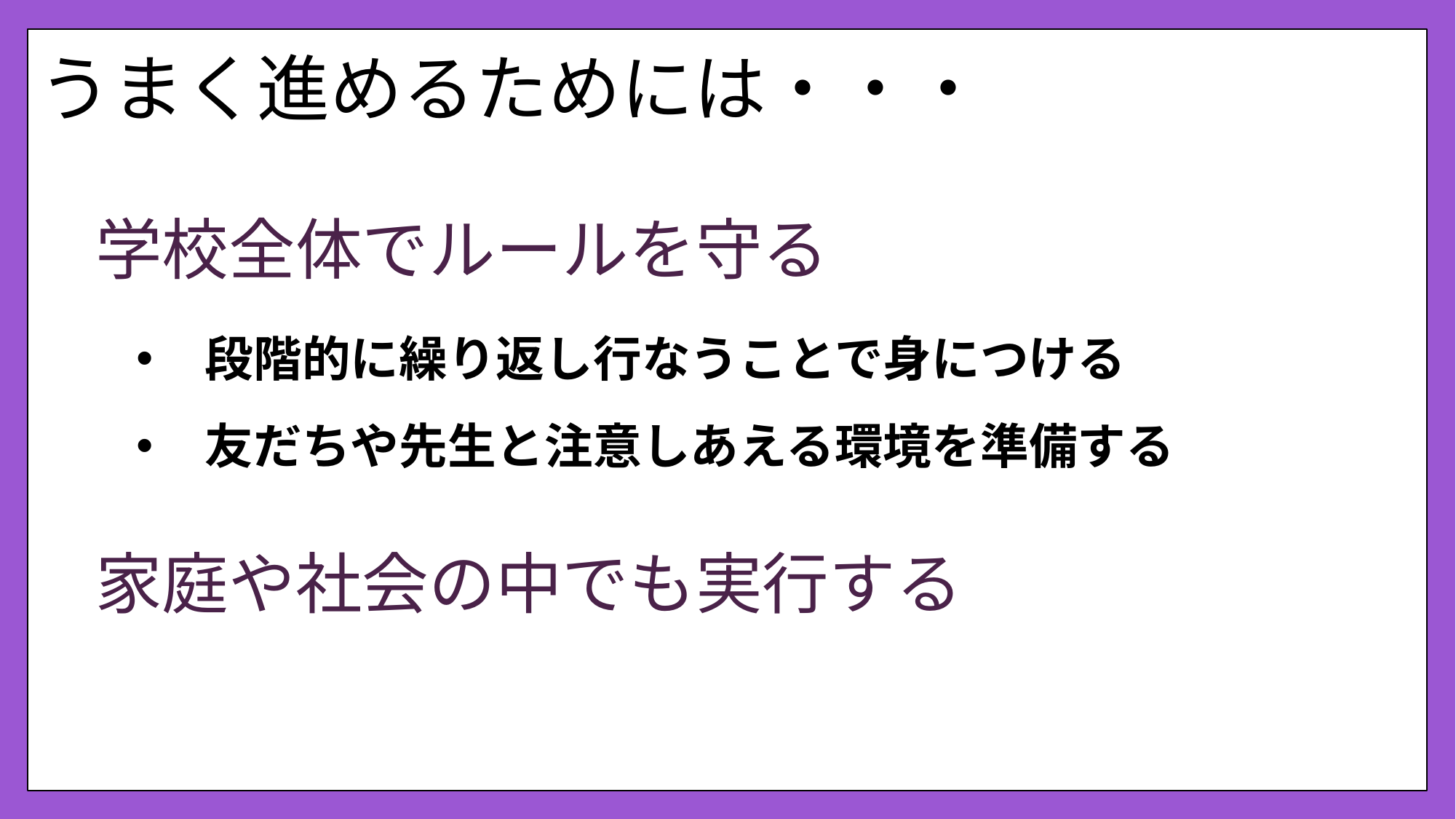

# うまく進めるためには・・・
学校全体でルールを守る
段階的に繰り返し行なうことで身につける
友だちや先生と注意しあえる環境を準備する
家庭や社会の中でも実行する